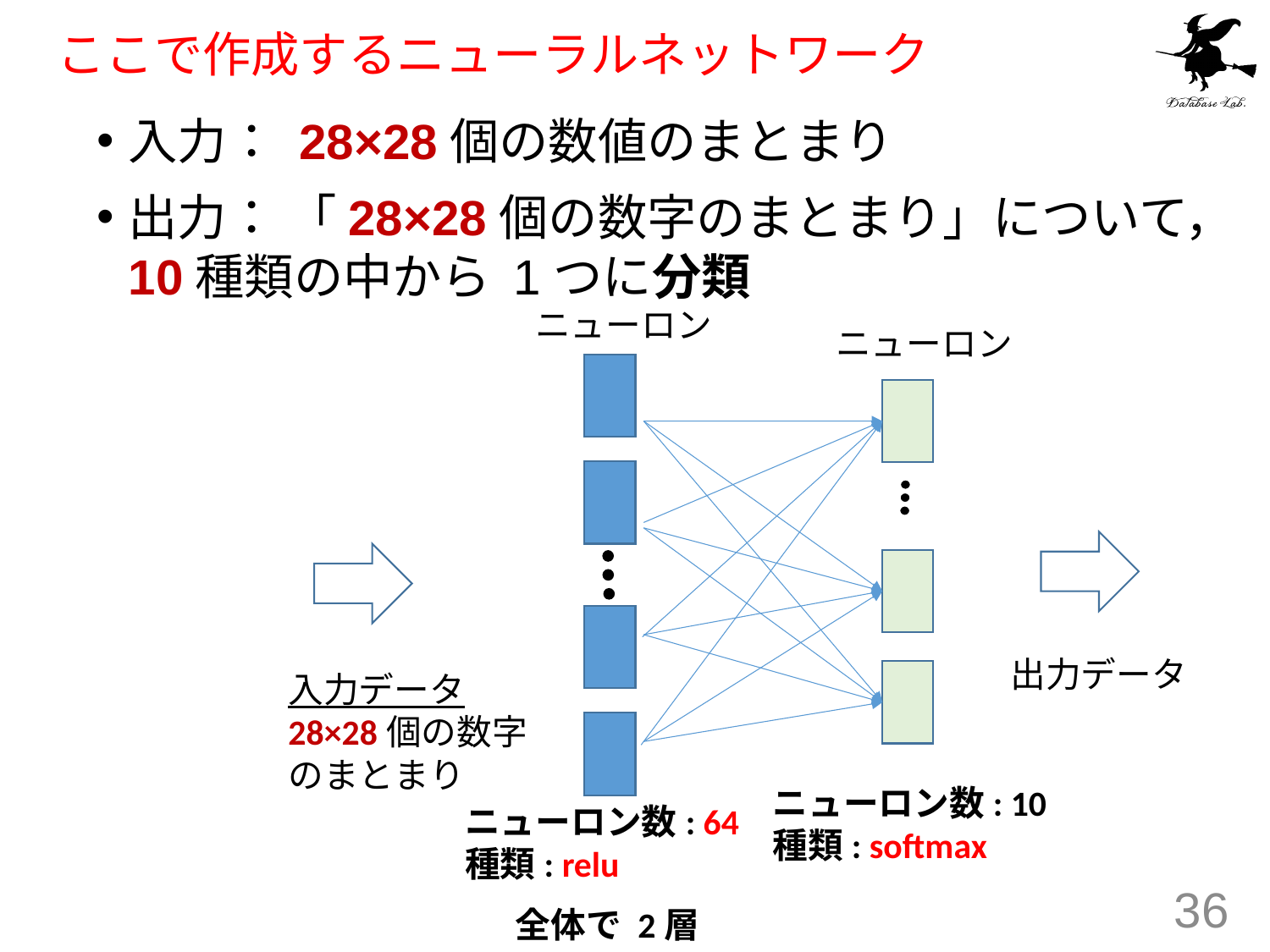

# ここで作成するニューラルネットワーク
入力： 28×28個の数値のまとまり
出力： 「28×28個の数字のまとまり」について，10種類の中から 1つに分類
ニューロン
ニューロン

出力データ

入力データ
28×28個の数字
のまとまり

ニューロン数: 10
種類: softmax
ニューロン数: 64
種類: relu
36
全体で 2層